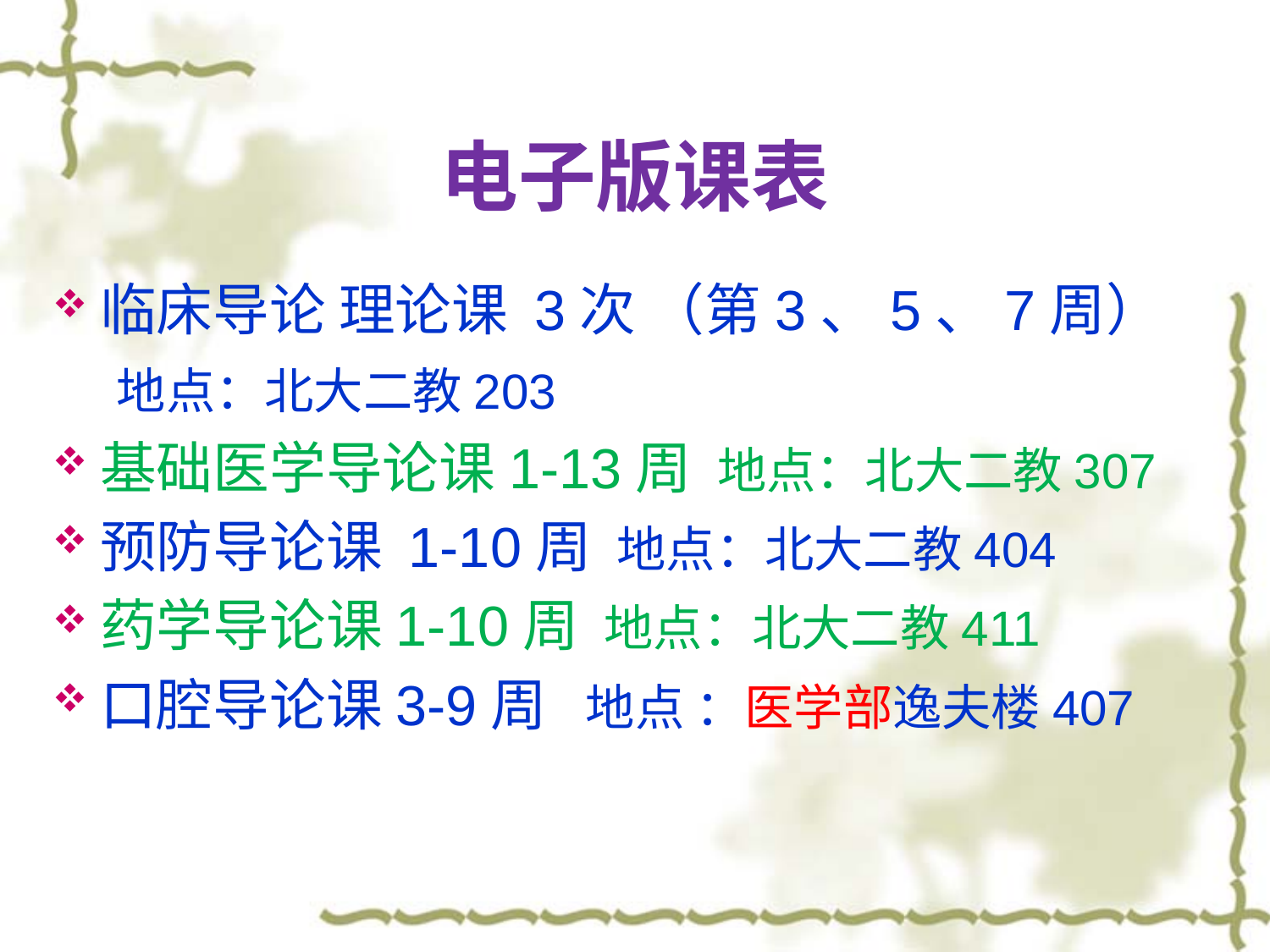

# 电子版课表
临床导论 理论课 3次 （第3、5、7周）
    地点：北大二教203
基础医学导论课1-13周  地点：北大二教307
预防导论课 1-10周  地点：北大二教404
药学导论课1-10周  地点：北大二教411
口腔导论课3-9周   地点 ：医学部逸夫楼407